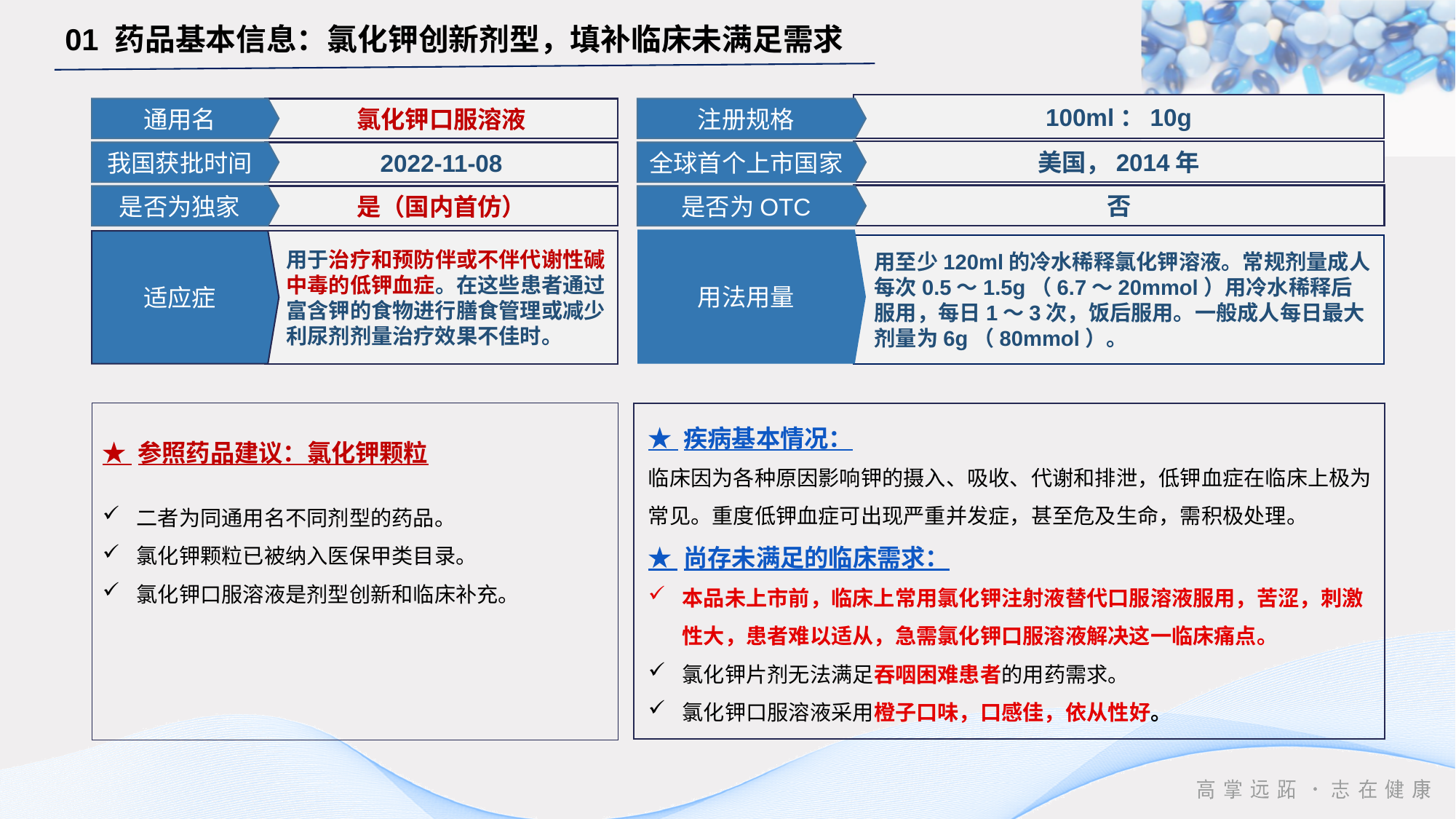

01 药品基本信息：氯化钾创新剂型，填补临床未满足需求
100ml：10g
通用名
氯化钾口服溶液
注册规格
美国，2014年
我国获批时间
2022-11-08
全球首个上市国家
否
是否为独家
是（国内首仿）
是否为OTC
用法用量
用至少120ml的冷水稀释氯化钾溶液。常规剂量成人每次0.5～1.5g（6.7～20mmol）用冷水稀释后服用，每日1～3次，饭后服用。一般成人每日最大剂量为6g（80mmol）。
适应症

用于治疗和预防伴或不伴代谢性碱中毒的低钾血症。在这些患者通过富含钾的食物进行膳食管理或减少利尿剂剂量治疗效果不佳时。

★ 疾病基本情况：
临床因为各种原因影响钾的摄入、吸收、代谢和排泄，低钾血症在临床上极为常见。重度低钾血症可出现严重并发症，甚至危及生命，需积极处理。
★ 尚存未满足的临床需求：
本品未上市前，临床上常用氯化钾注射液替代口服溶液服用，苦涩，刺激性大，患者难以适从，急需氯化钾口服溶液解决这一临床痛点。
氯化钾片剂无法满足吞咽困难患者的用药需求。
氯化钾口服溶液采用橙子口味，口感佳，依从性好。
★ 参照药品建议：氯化钾颗粒

二者为同通用名不同剂型的药品。
氯化钾颗粒已被纳入医保甲类目录。
氯化钾口服溶液是剂型创新和临床补充。